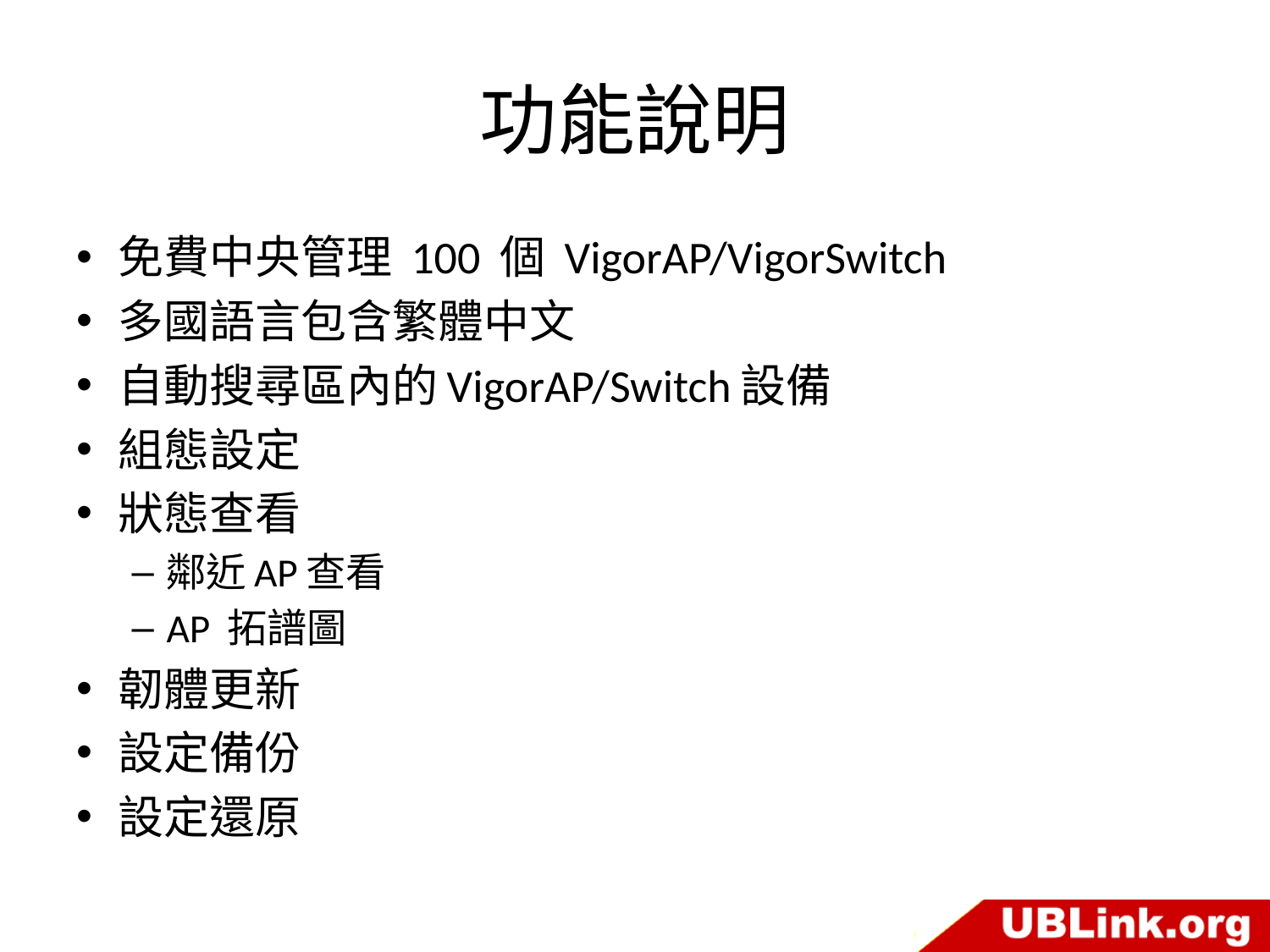

# 功能說明
免費中央管理 100 個 VigorAP/VigorSwitch
多國語言包含繁體中文
自動搜尋區內的VigorAP/Switch設備
組態設定
狀態查看
鄰近AP查看
AP 拓譜圖
韌體更新
設定備份
設定還原